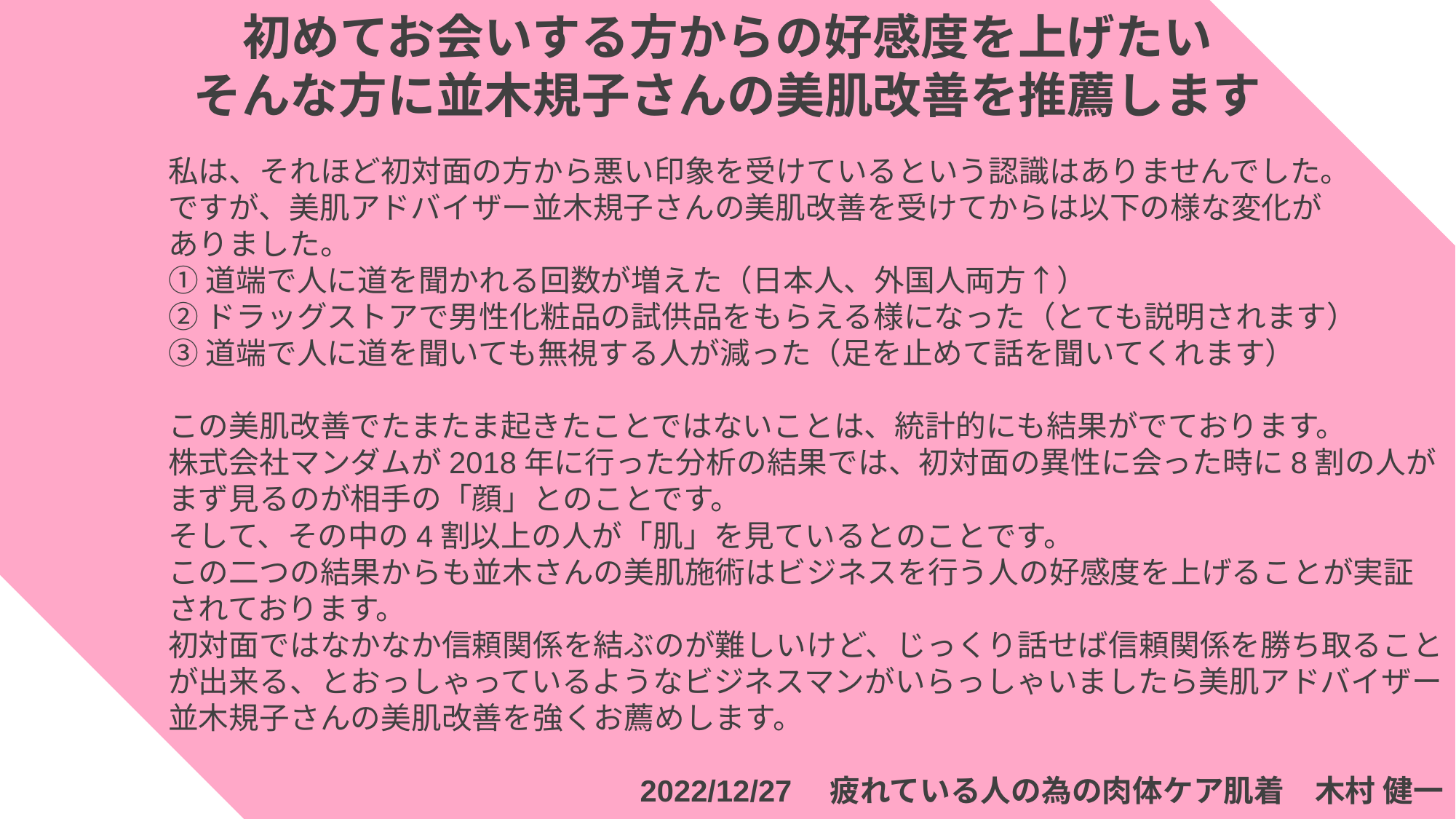

初めてお会いする方からの好感度を上げたい
そんな方に並木規子さんの美肌改善を推薦します
私は、それほど初対面の方から悪い印象を受けているという認識はありませんでした。
ですが、美肌アドバイザー並木規子さんの美肌改善を受けてからは以下の様な変化が
ありました。
①道端で人に道を聞かれる回数が増えた（日本人、外国人両方↑）
②ドラッグストアで男性化粧品の試供品をもらえる様になった（とても説明されます）
③道端で人に道を聞いても無視する人が減った（足を止めて話を聞いてくれます）

この美肌改善でたまたま起きたことではないことは、統計的にも結果がでております。
株式会社マンダムが2018年に行った分析の結果では、初対面の異性に会った時に8割の人がまず見るのが相手の「顔」とのことです。
そして、その中の4割以上の人が「肌」を見ているとのことです。
この二つの結果からも並木さんの美肌施術はビジネスを行う人の好感度を上げることが実証されております。
初対面ではなかなか信頼関係を結ぶのが難しいけど、じっくり話せば信頼関係を勝ち取ることが出来る、とおっしゃっているようなビジネスマンがいらっしゃいましたら美肌アドバイザー並木規子さんの美肌改善を強くお薦めします。

2022/12/27　疲れている人の為の肉体ケア肌着　木村 健一